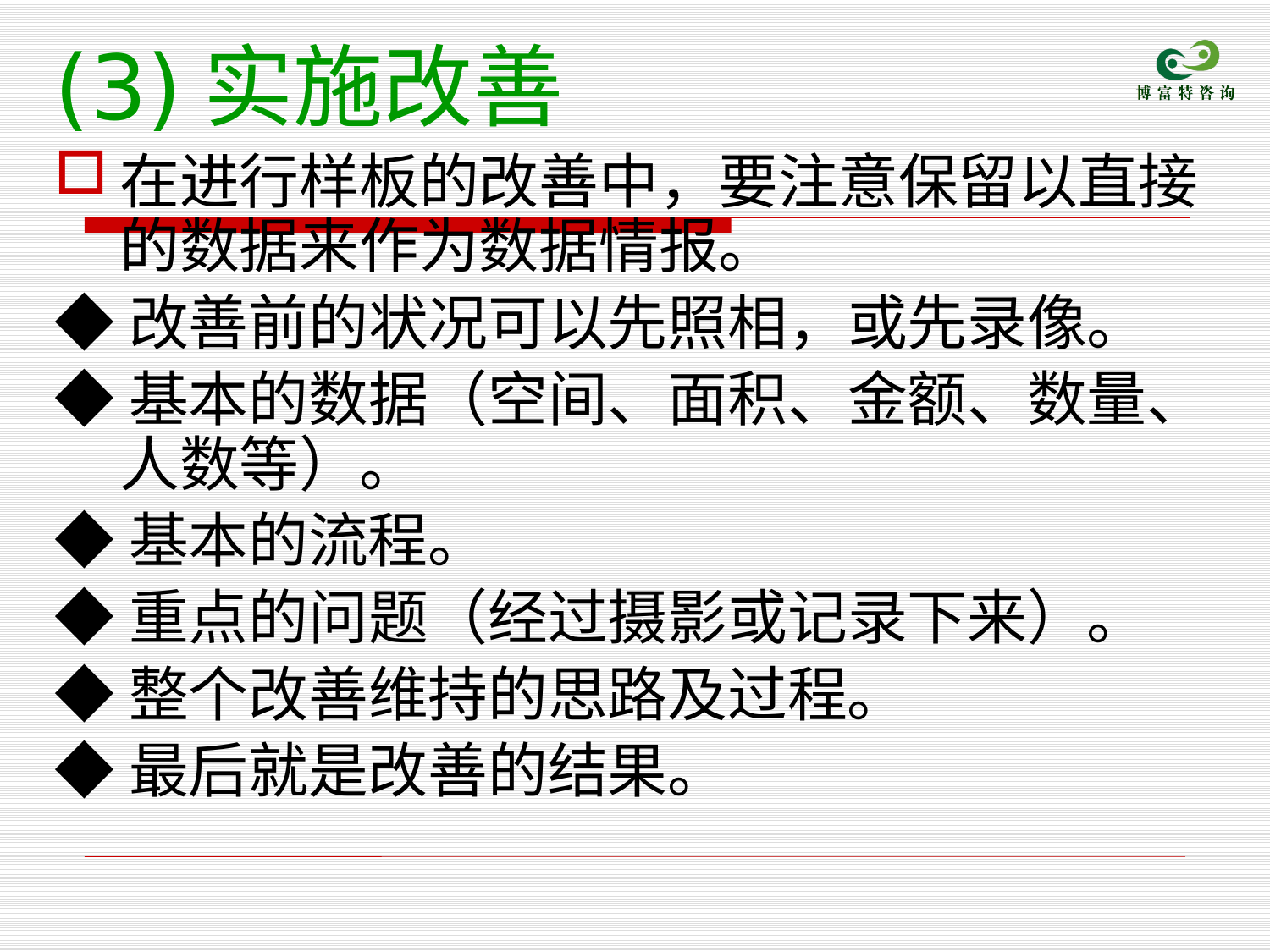

(3)实施改善
在进行样板的改善中，要注意保留以直接的数据来作为数据情报。
◆改善前的状况可以先照相，或先录像。
◆基本的数据（空间、面积、金额、数量、人数等）。
◆基本的流程。
◆重点的问题（经过摄影或记录下来）。
◆整个改善维持的思路及过程。
◆最后就是改善的结果。
430